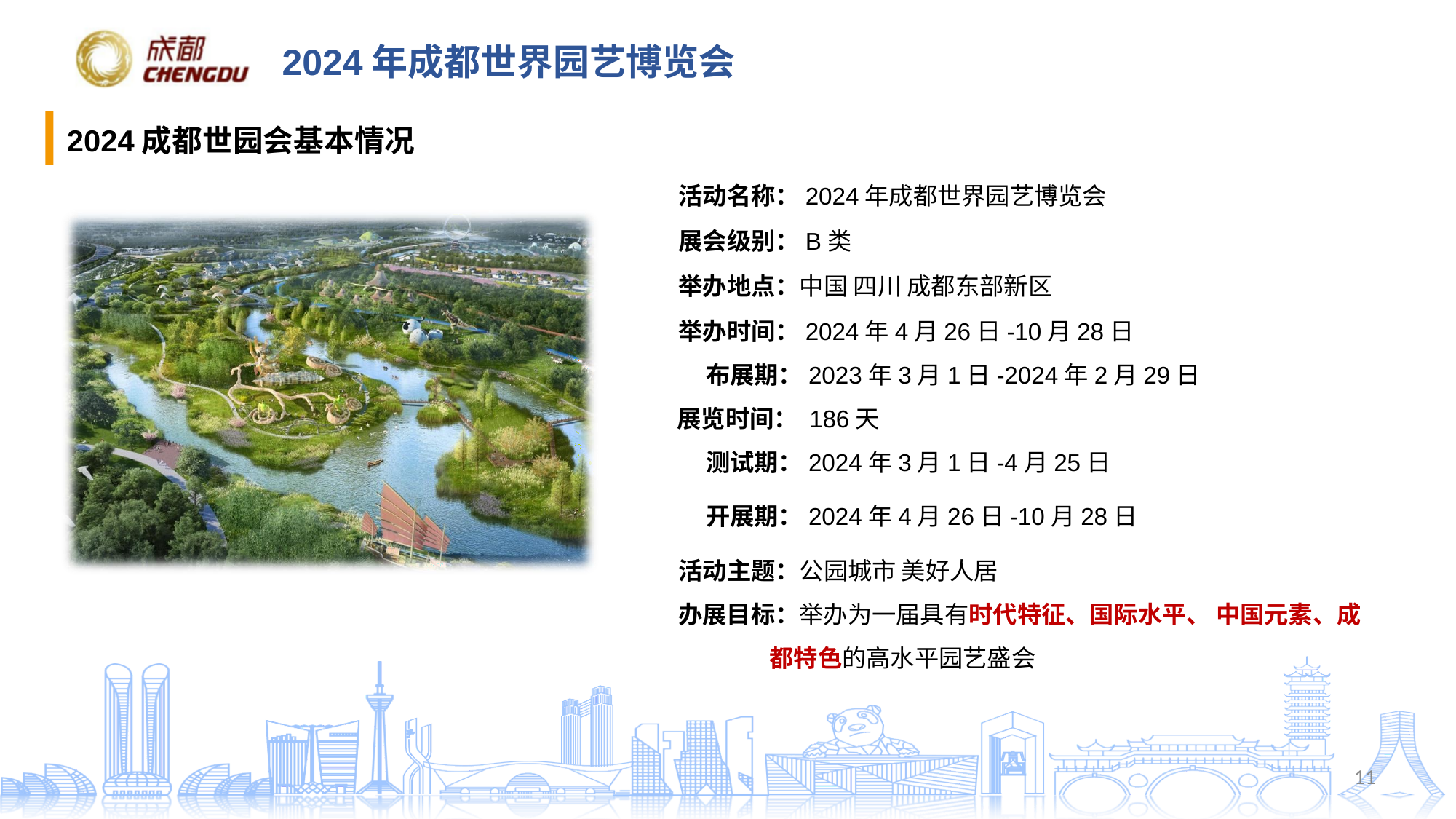

2024成都世园会基本情况
活动名称：2024年成都世界园艺博览会
展会级别：B类
举办地点：中国 四川 成都东部新区
举办时间：2024年4月26日-10月28日
布展期：2023年3月1日-2024年2月29日
展览时间： 186天
测试期：2024年3月1日-4月25日
开展期：2024年4月26日-10月28日
活动主题：公园城市 美好人居
办展目标：举办为一届具有时代特征、国际水平、 中国元素、成都特色的高水平园艺盛会

11